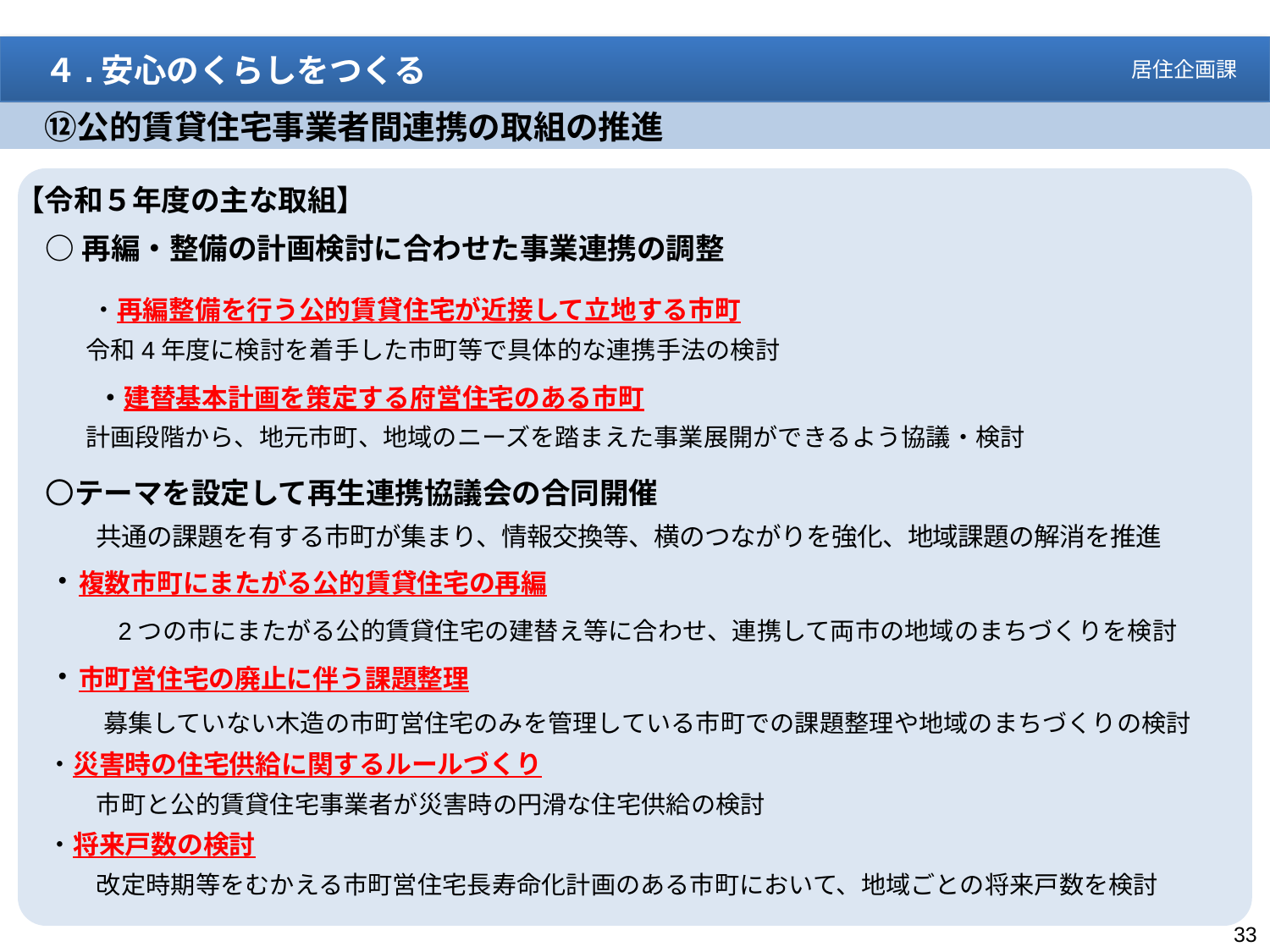

４.安心のくらしをつくる
居住企画課
　⑫公的賃貸住宅事業者間連携の取組の推進

【令和５年度の主な取組】

○再編・整備の計画検討に合わせた事業連携の調整

　　・再編整備を行う公的賃貸住宅が近接して立地する市町
令和4年度に検討を着手した市町等で具体的な連携手法の検討

　　・建替基本計画を策定する府営住宅のある市町
計画段階から、地元市町、地域のニーズを踏まえた事業展開ができるよう協議・検討

〇テーマを設定して再生連携協議会の合同開催
　　共通の課題を有する市町が集まり、情報交換等、横のつながりを強化、地域課題の解消を推進
・複数市町にまたがる公的賃貸住宅の再編
　　2つの市にまたがる公的賃貸住宅の建替え等に合わせ、連携して両市の地域のまちづくりを検討
・市町営住宅の廃止に伴う課題整理
　　募集していない木造の市町営住宅のみを管理している市町での課題整理や地域のまちづくりの検討
・災害時の住宅供給に関するルールづくり
　　市町と公的賃貸住宅事業者が災害時の円滑な住宅供給の検討
・将来戸数の検討
　　改定時期等をむかえる市町営住宅長寿命化計画のある市町において、地域ごとの将来戸数を検討
33